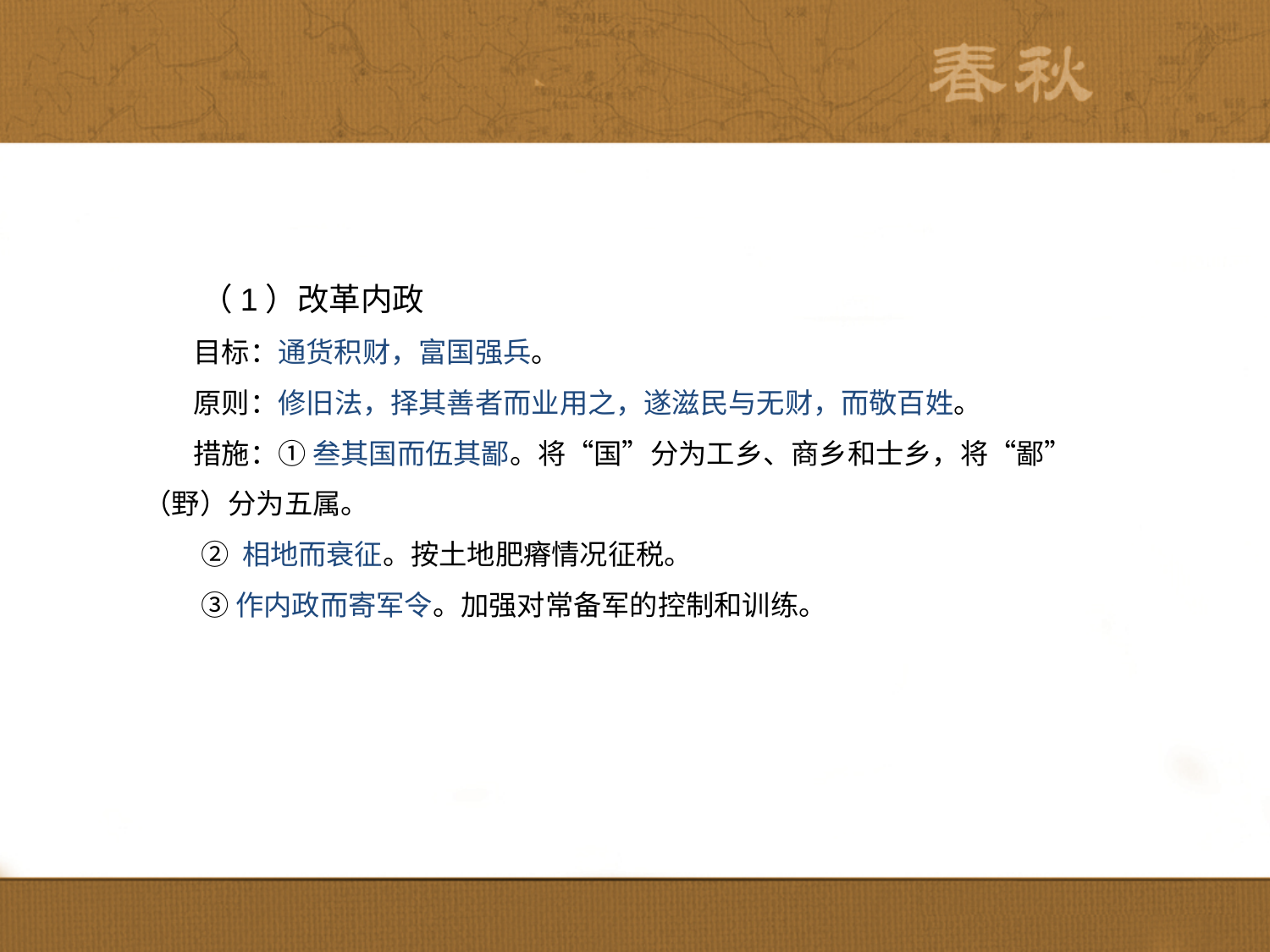

（1）改革内政
　　目标：通货积财，富国强兵。
　　原则：修旧法，择其善者而业用之，遂滋民与无财，而敬百姓。
　　措施：① 叁其国而伍其鄙。将“国”分为工乡、商乡和士乡，将“鄙”      （野）分为五属。
          ② 相地而衰征。按土地肥瘠情况征税。
          ③作内政而寄军令。加强对常备军的控制和训练。